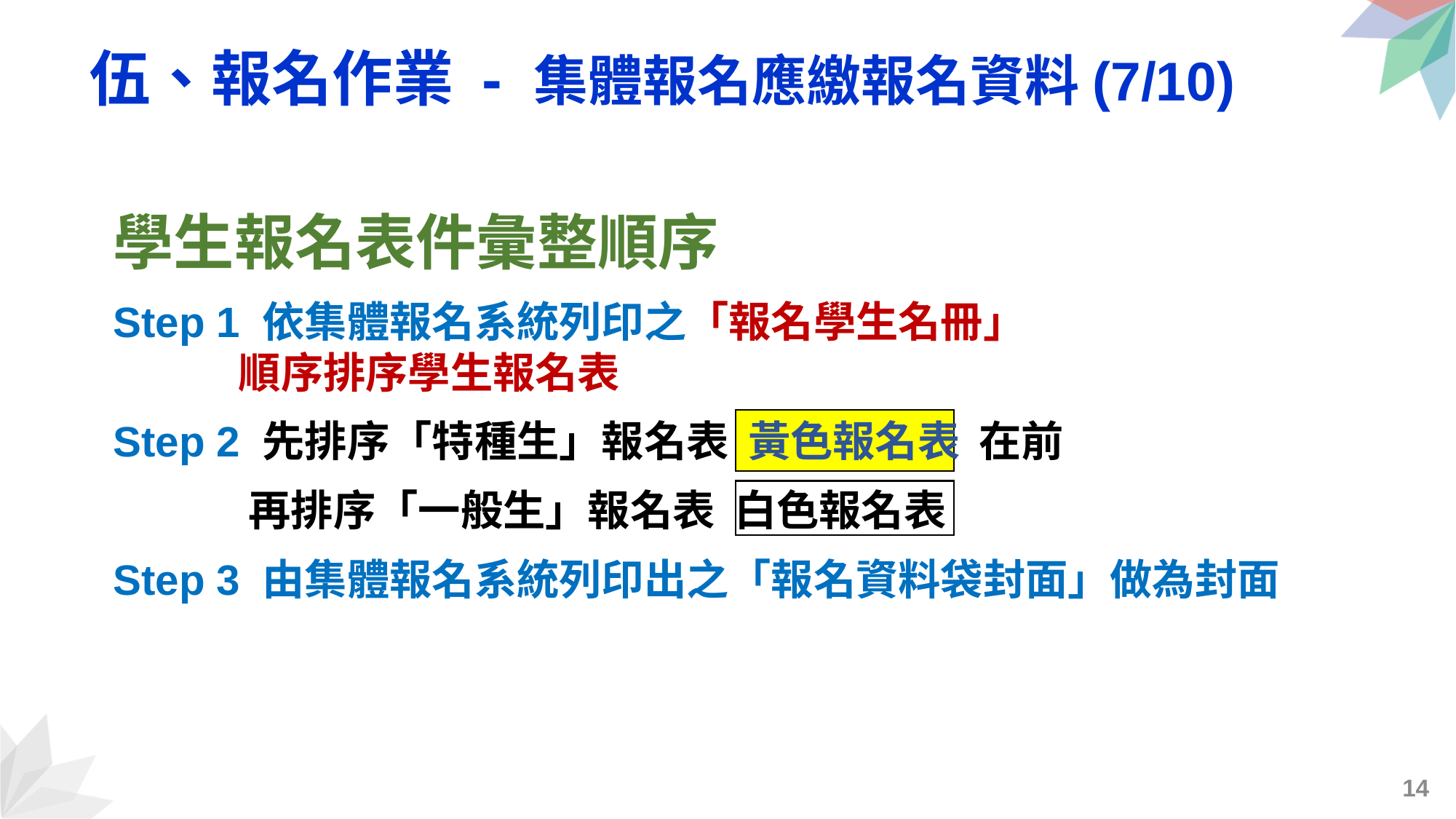

# 伍、報名作業 - 集體報名應繳報名資料(7/10)
學生報名表件彙整順序
Step 1 依集體報名系統列印之「報名學生名冊」
             順序排序學生報名表
Step 2 先排序「特種生」報名表  黃色報名表  在前
             再排序「一般生」報名表  白色報名表
Step 3 由集體報名系統列印出之「報名資料袋封面」做為封面

14